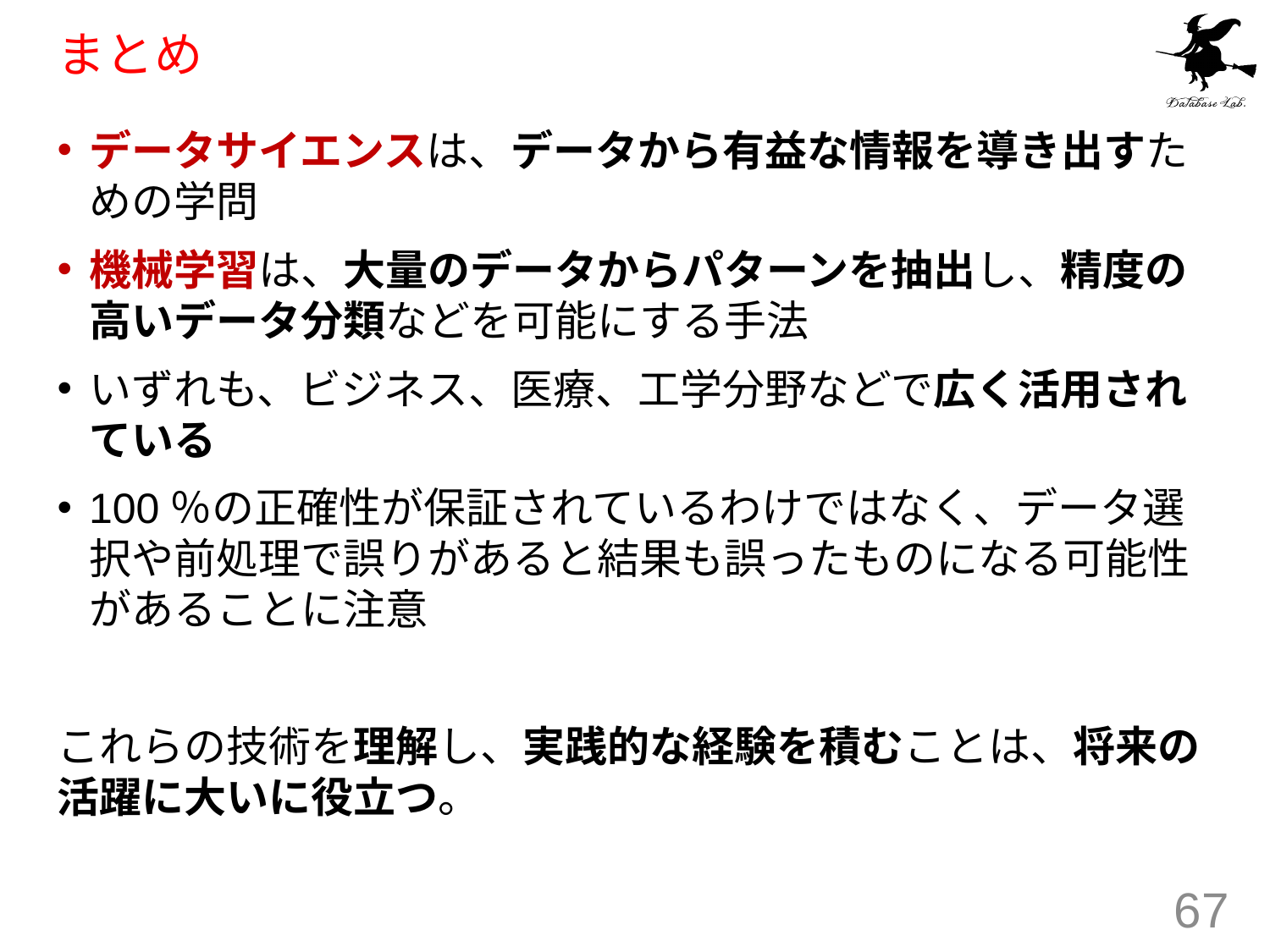

# まとめ
データサイエンスは、データから有益な情報を導き出すための学問
機械学習は、大量のデータからパターンを抽出し、精度の高いデータ分類などを可能にする手法
いずれも、ビジネス、医療、工学分野などで広く活用されている
100％の正確性が保証されているわけではなく、データ選択や前処理で誤りがあると結果も誤ったものになる可能性があることに注意

これらの技術を理解し、実践的な経験を積むことは、将来の活躍に大いに役立つ。
67